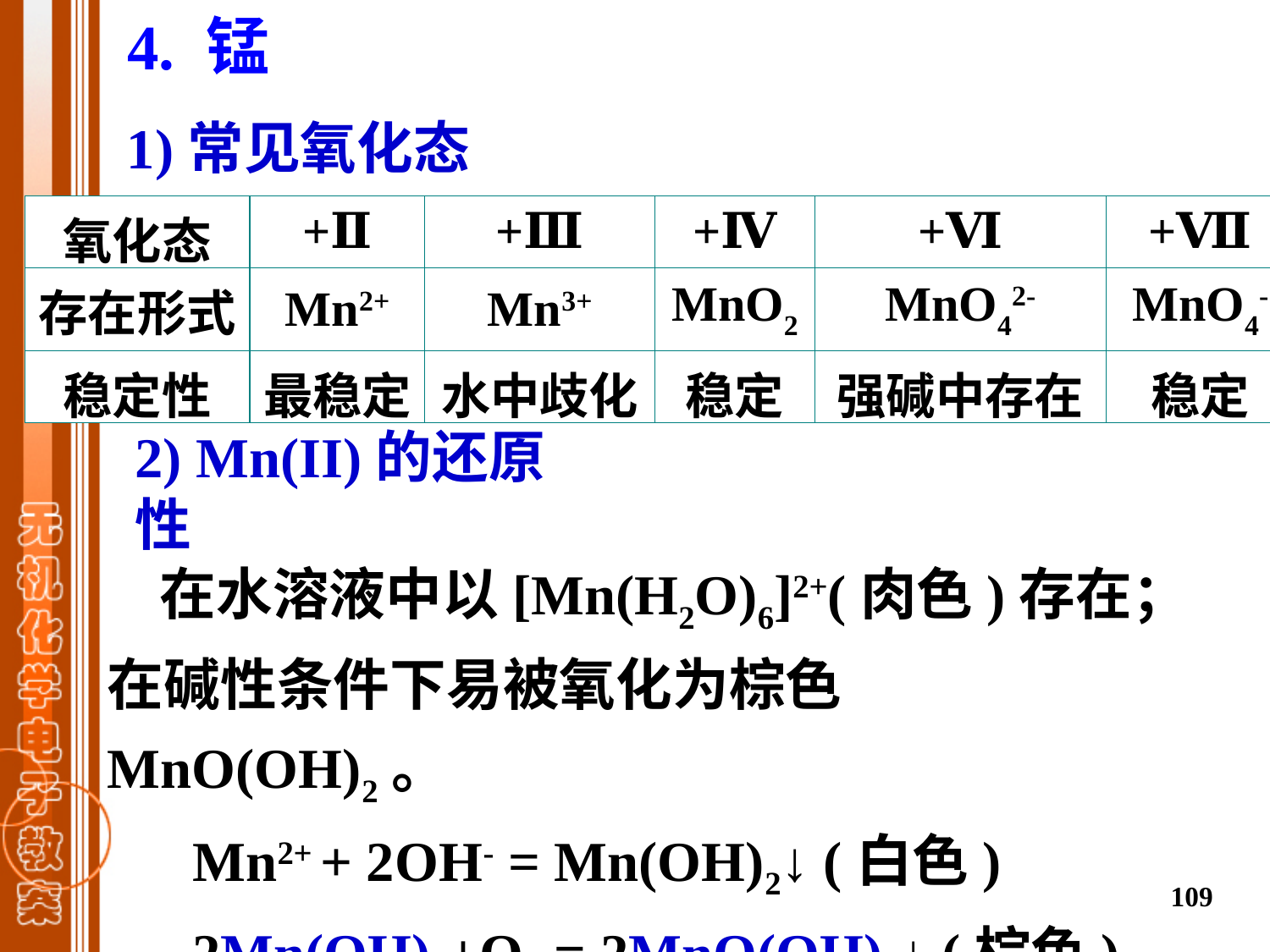

4. 锰
1)常见氧化态
| 氧化态 | +Ⅱ | +Ⅲ | +Ⅳ | +Ⅵ | +Ⅶ |
| --- | --- | --- | --- | --- | --- |
| 存在形式 | Mn2+ | Mn3+ | MnO2 | MnO42- | MnO4- |
| 稳定性 | 最稳定 | 水中歧化 | 稳定 | 强碱中存在 | 稳定 |
2) Mn(II)的还原性
   在水溶液中以[Mn(H2O)6]2+(肉色)存在；在碱性条件下易被氧化为棕色MnO(OH)2。
      Mn2+ + 2OH- = Mn(OH)2↓ (白色)
      2Mn(OH)2+O2 = 2MnO(OH)2↓ (棕色)
109